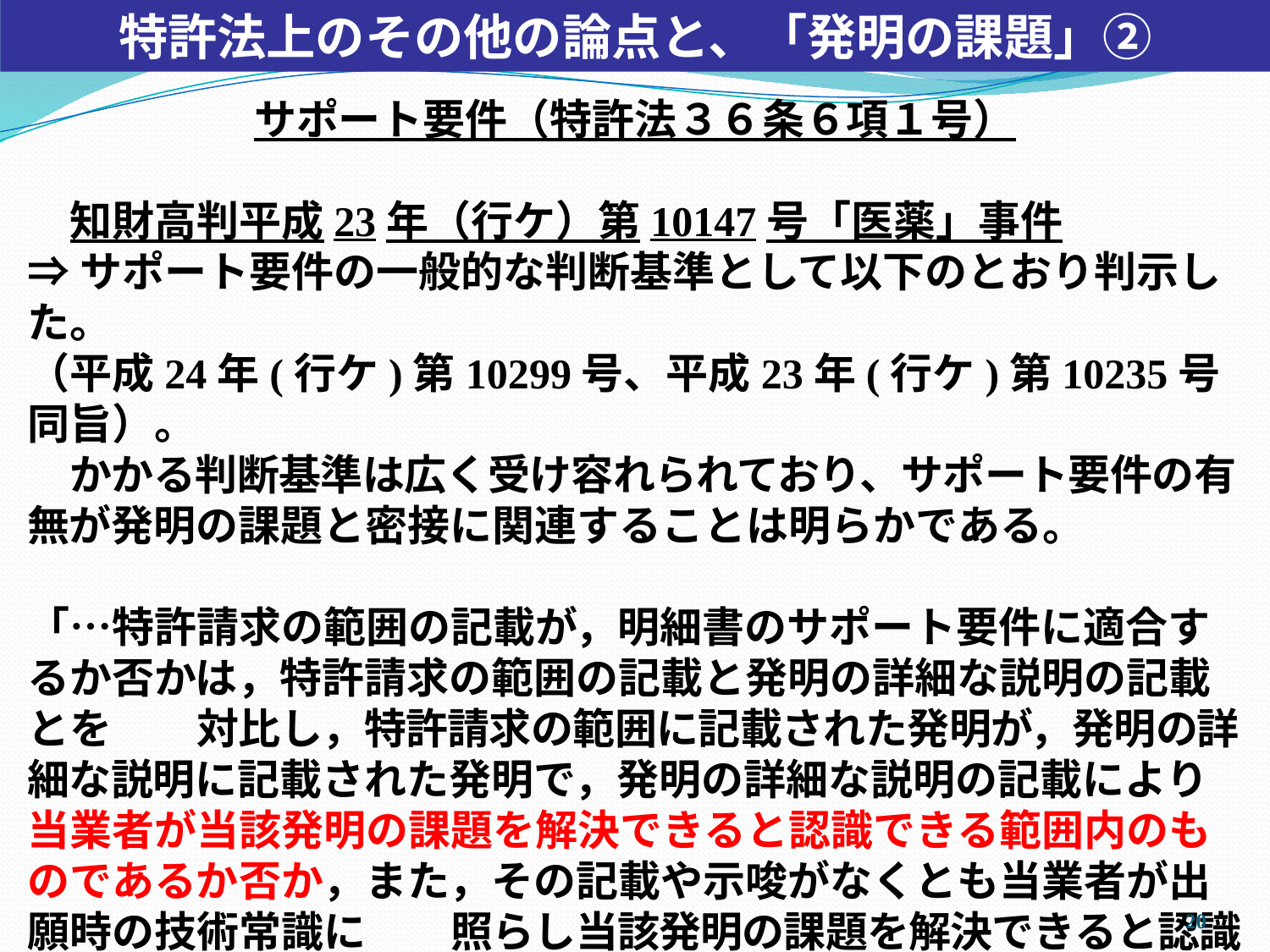

特許法上のその他の論点と、「発明の課題」②
サポート要件（特許法３６条６項１号）

　知財高判平成23年（行ケ）第10147号「医薬」事件
⇒サポート要件の一般的な判断基準として以下のとおり判示した。
（平成24年(行ケ)第10299号、平成23年(行ケ)第10235号同旨）。
　かかる判断基準は広く受け容れられており、サポート要件の有無が発明の課題と密接に関連することは明らかである。

「…特許請求の範囲の記載が，明細書のサポート要件に適合するか否かは，特許請求の範囲の記載と発明の詳細な説明の記載とを　　対比し，特許請求の範囲に記載された発明が，発明の詳細な説明に記載された発明で，発明の詳細な説明の記載により当業者が当該発明の課題を解決できると認識できる範囲内のものであるか否か，また，その記載や示唆がなくとも当業者が出願時の技術常識に　　照らし当該発明の課題を解決できると認識できる範囲のものであるか否かを検討して判断すべきものである…。」
20